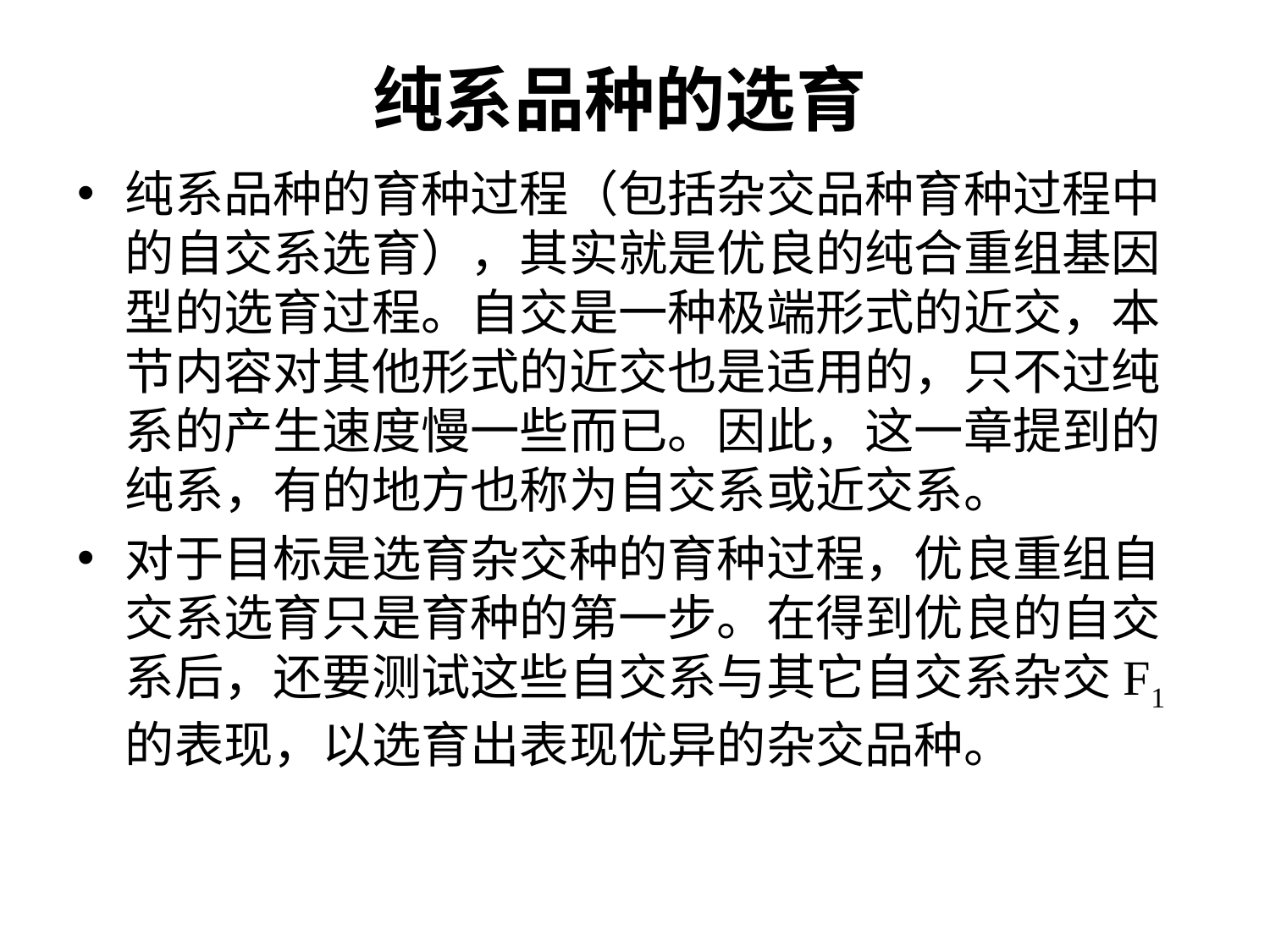

# 纯系品种的选育
纯系品种的育种过程（包括杂交品种育种过程中的自交系选育），其实就是优良的纯合重组基因型的选育过程。自交是一种极端形式的近交，本节内容对其他形式的近交也是适用的，只不过纯系的产生速度慢一些而已。因此，这一章提到的纯系，有的地方也称为自交系或近交系。
对于目标是选育杂交种的育种过程，优良重组自交系选育只是育种的第一步。在得到优良的自交系后，还要测试这些自交系与其它自交系杂交F1的表现，以选育出表现优异的杂交品种。